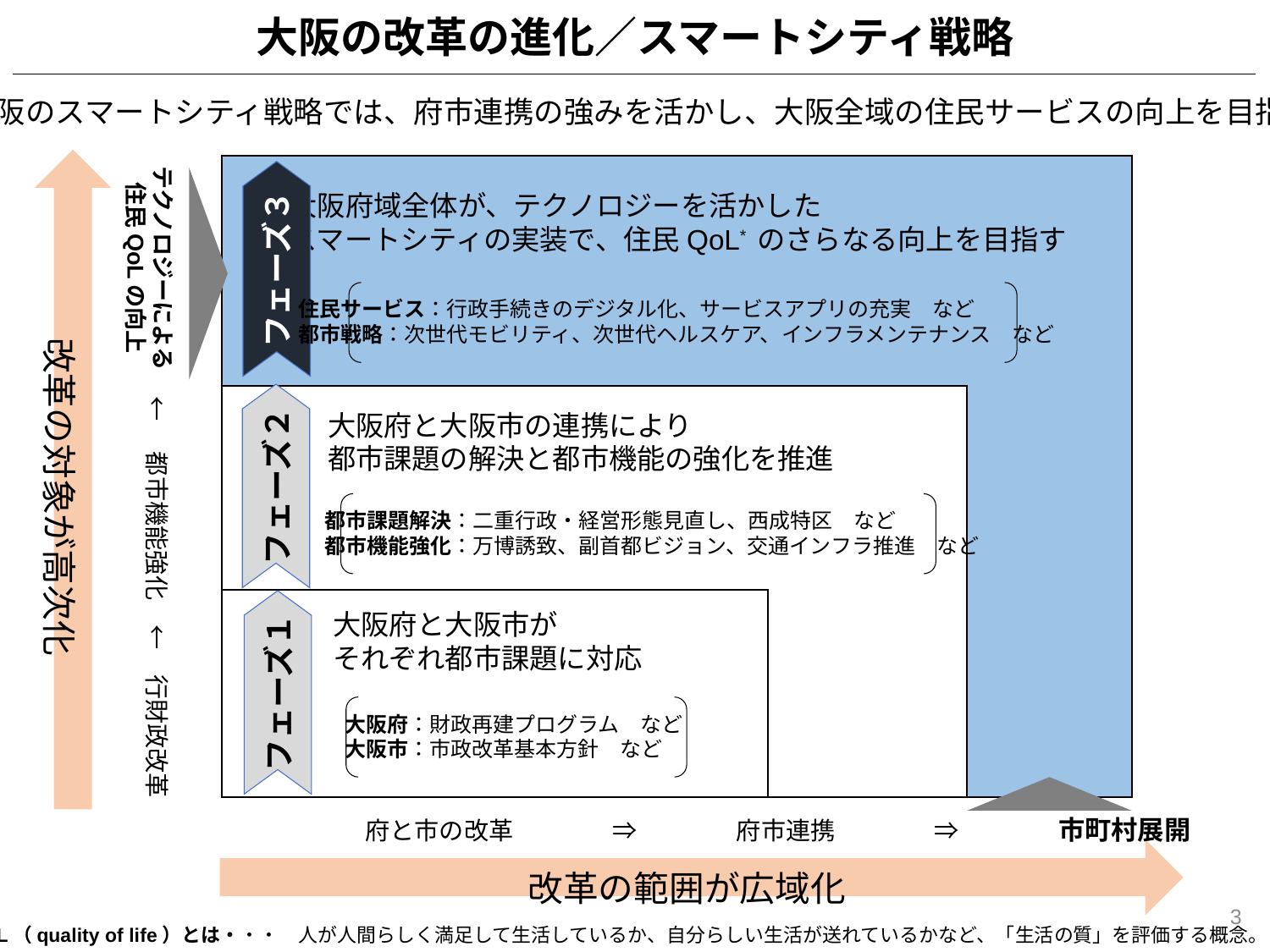

大阪の改革の進化／スマートシティ戦略
大阪のスマートシティ戦略では、府市連携の強みを活かし、大阪全域の住民サービスの向上を目指す

テクノロジーによる
住民QoLの向上
大阪府域全体が、テクノロジーを活かした
スマートシティの実装で、住民QoL* のさらなる向上を目指す
フェーズ３

住民サービス：行政手続きのデジタル化、サービスアプリの充実　など
都市戦略：次世代モビリティ、次世代ヘルスケア、インフラメンテナンス　など
改革の対象が高次化
←　都市機能強化　←　行財政改革

大阪府と大阪市の連携により
都市課題の解決と都市機能の強化を推進
フェーズ２

都市課題解決：二重行政・経営形態見直し、西成特区　など
都市機能強化：万博誘致、副首都ビジョン、交通インフラ推進　など

大阪府と大阪市が
それぞれ都市課題に対応
フェーズ１

大阪府：財政再建プログラム　など
大阪市：市政改革基本方針　など

府と市の改革　　　　⇒　　　　府市連携　　　　⇒　　　　市町村展開
改革の範囲が広域化
3
* QoL（quality of life）とは・・・　人が人間らしく満足して生活しているか、自分らしい生活が送れているかなど、「生活の質」を評価する概念。